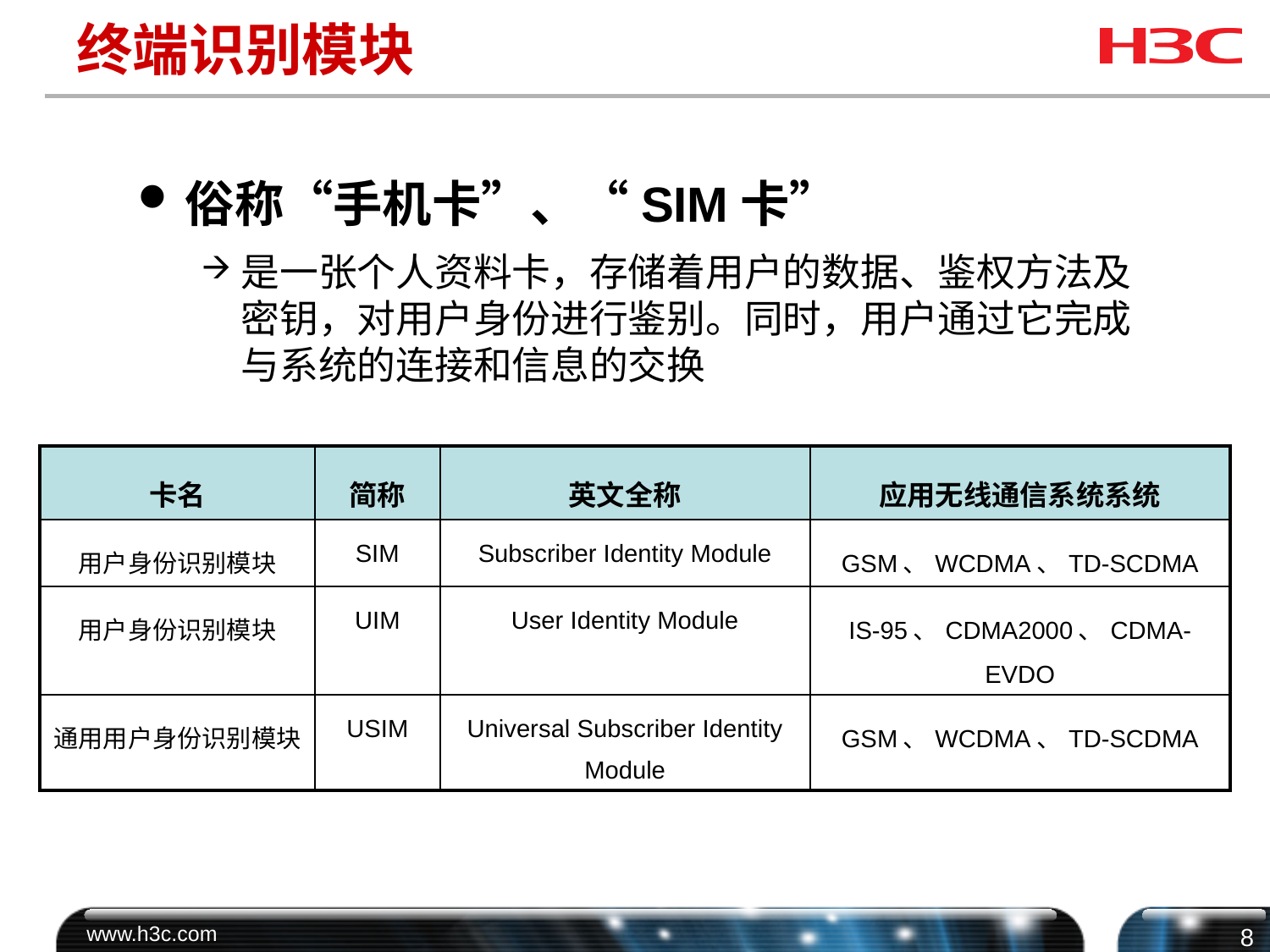

# 终端识别模块
俗称“手机卡”、“SIM卡”
是一张个人资料卡，存储着用户的数据、鉴权方法及密钥，对用户身份进行鉴别。同时，用户通过它完成与系统的连接和信息的交换
| 卡名 | 简称 | 英文全称 | 应用无线通信系统系统 |
| --- | --- | --- | --- |
| 用户身份识别模块 | SIM | Subscriber Identity Module | GSM、WCDMA、TD-SCDMA |
| 用户身份识别模块 | UIM | User Identity Module | IS-95、CDMA2000、CDMA-EVDO |
| 通用用户身份识别模块 | USIM | Universal Subscriber Identity Module | GSM、WCDMA、TD-SCDMA |